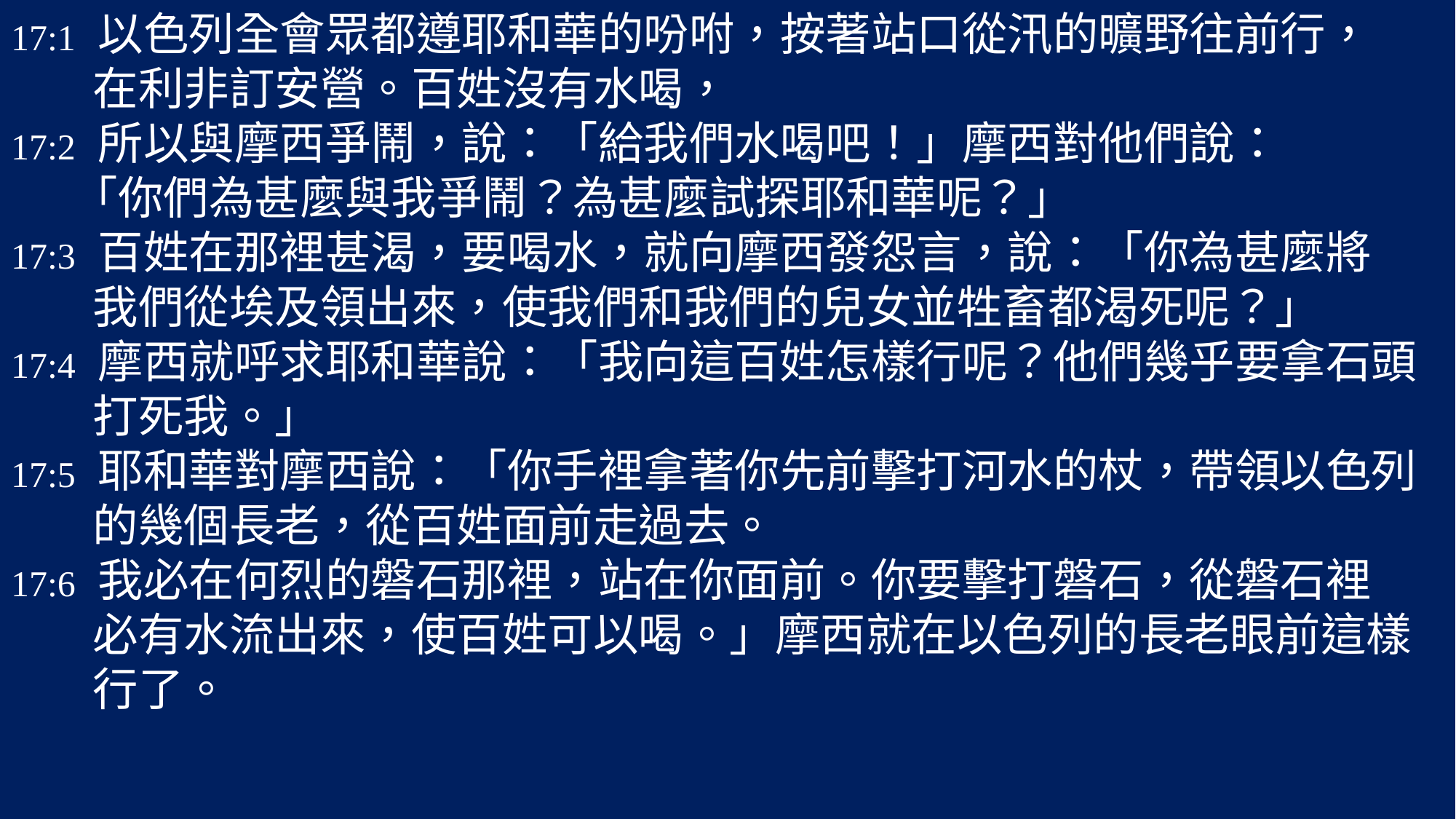

17:1 以色列全會眾都遵耶和華的吩咐，按著站口從汛的曠野往前行，
       在利非訂安營。百姓沒有水喝，
17:2 所以與摩西爭鬧，說：「給我們水喝吧！」摩西對他們說：
     「你們為甚麼與我爭鬧？為甚麼試探耶和華呢？」
17:3 百姓在那裡甚渴，要喝水，就向摩西發怨言，說：「你為甚麼將
       我們從埃及領出來，使我們和我們的兒女並牲畜都渴死呢？」
17:4 摩西就呼求耶和華說：「我向這百姓怎樣行呢？他們幾乎要拿石頭
       打死我。」
17:5 耶和華對摩西說：「你手裡拿著你先前擊打河水的杖，帶領以色列
       的幾個長老，從百姓面前走過去。
17:6 我必在何烈的磐石那裡，站在你面前。你要擊打磐石，從磐石裡
       必有水流出來，使百姓可以喝。」摩西就在以色列的長老眼前這樣
       行了。